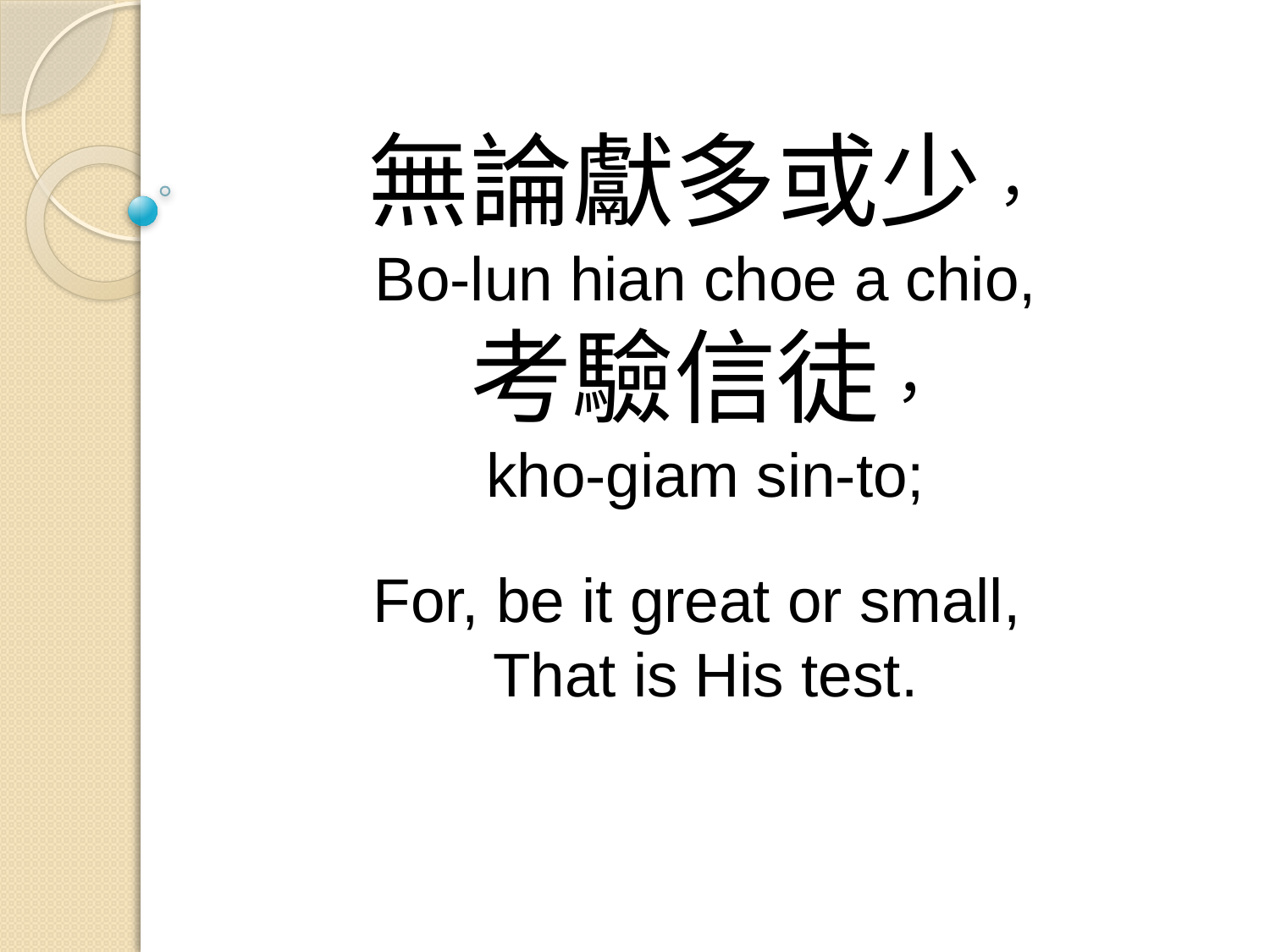

無論獻多或少，
Bo-lun hian choe a chio,
考驗信徒，
kho-giam sin-to;
For, be it great or small,
That is His test.